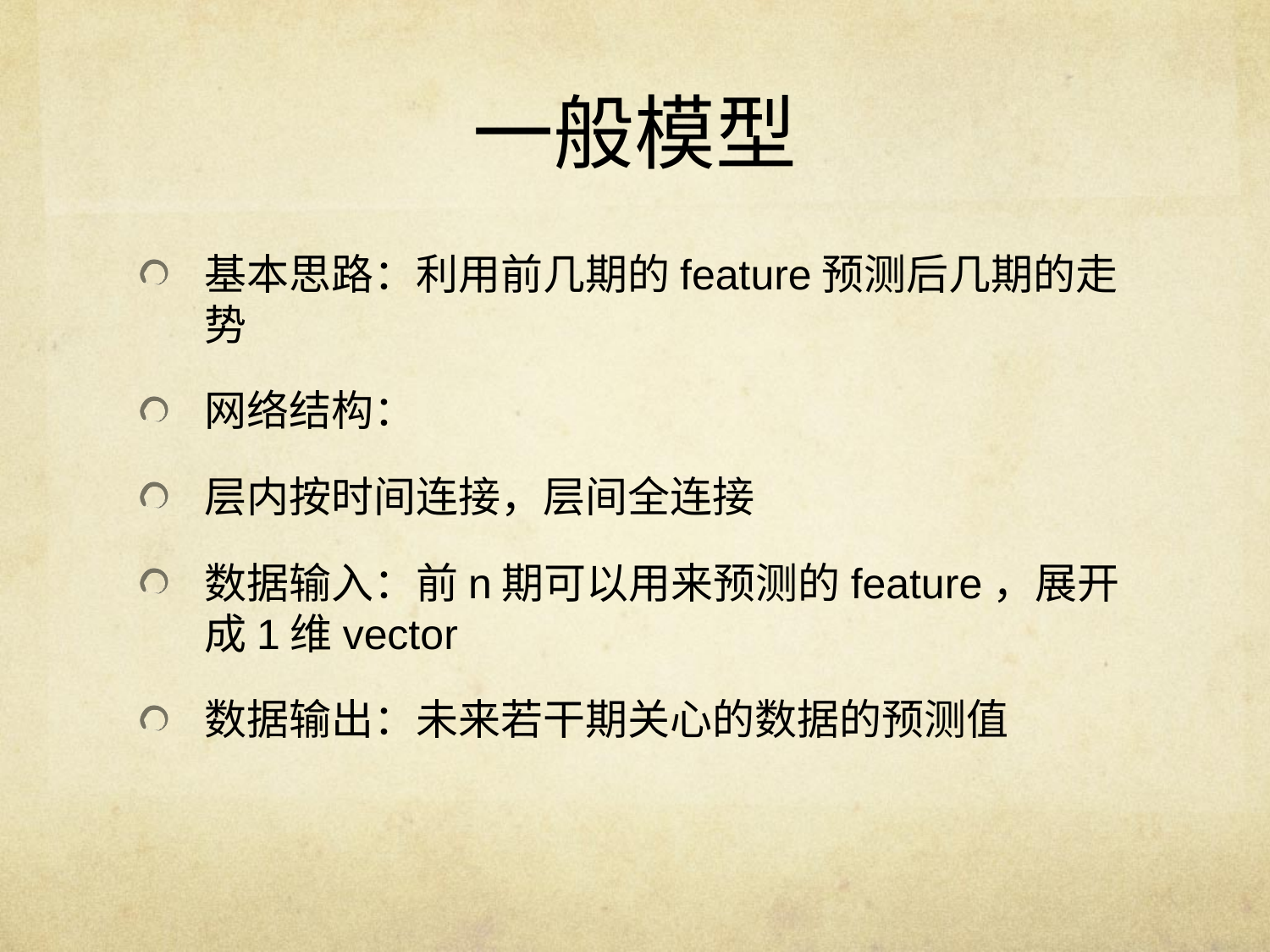

# 一般模型
基本思路：利用前几期的feature预测后几期的走势
网络结构：
层内按时间连接，层间全连接
数据输入：前n期可以用来预测的feature，展开成1维vector
数据输出：未来若干期关心的数据的预测值